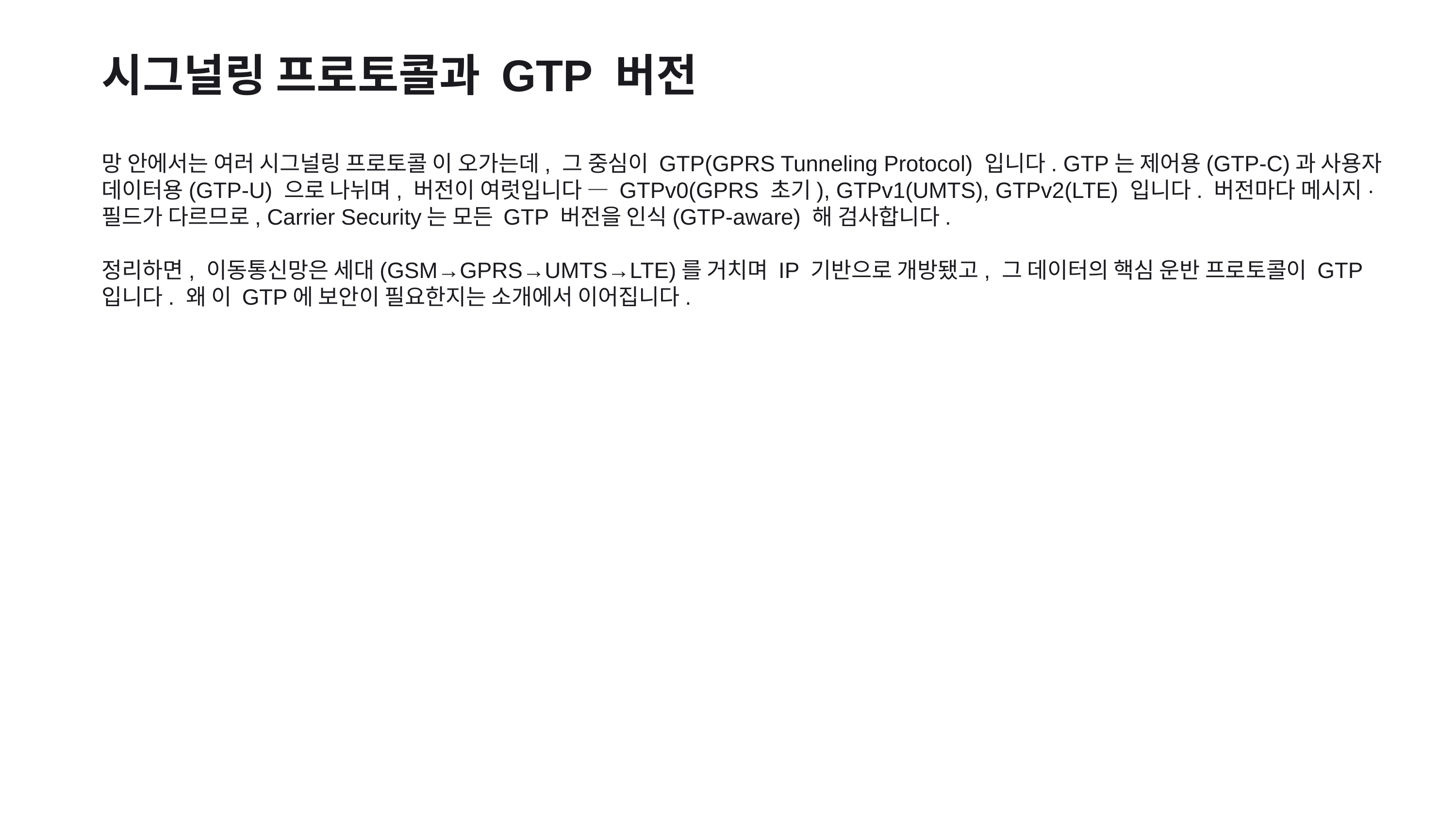

시그널링 프로토콜과 GTP 버전
망 안에서는 여러 시그널링 프로토콜 이 오가는데, 그 중심이 GTP(GPRS Tunneling Protocol) 입니다. GTP는 제어용(GTP-C)과 사용자 데이터용(GTP-U) 으로 나뉘며, 버전이 여럿입니다 — GTPv0(GPRS 초기), GTPv1(UMTS), GTPv2(LTE) 입니다. 버전마다 메시지·필드가 다르므로, Carrier Security는 모든 GTP 버전을 인식(GTP-aware) 해 검사합니다.

정리하면, 이동통신망은 세대(GSM→GPRS→UMTS→LTE)를 거치며 IP 기반으로 개방됐고, 그 데이터의 핵심 운반 프로토콜이 GTP 입니다. 왜 이 GTP에 보안이 필요한지는 소개에서 이어집니다.